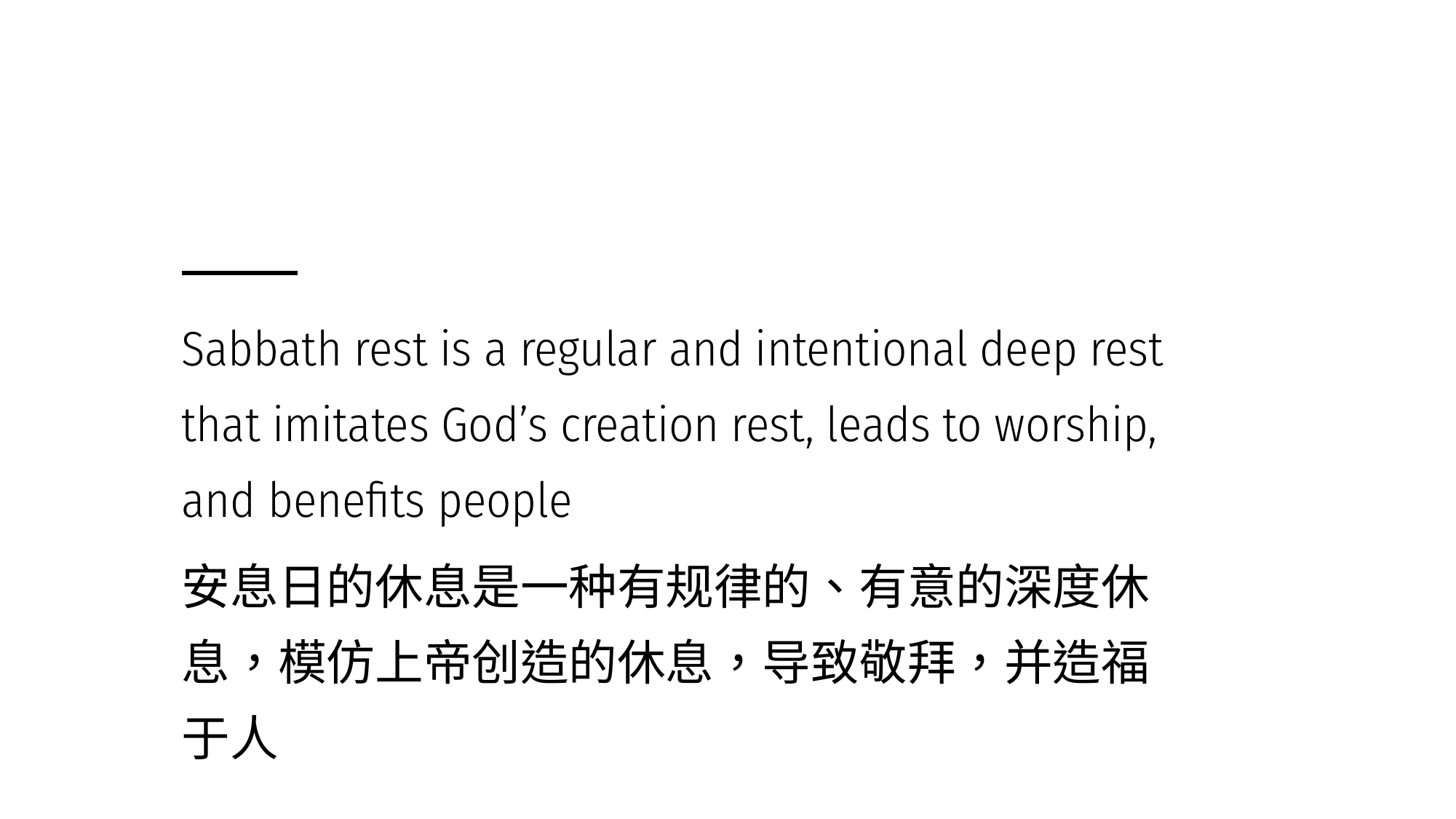

Sabbath rest is a regular and intentional deep rest that imitates God’s creation rest, leads to worship, and benefits people
安息日的休息是一种有规律的、有意的深度休息，模仿上帝创造的休息，导致敬拜，并造福于人